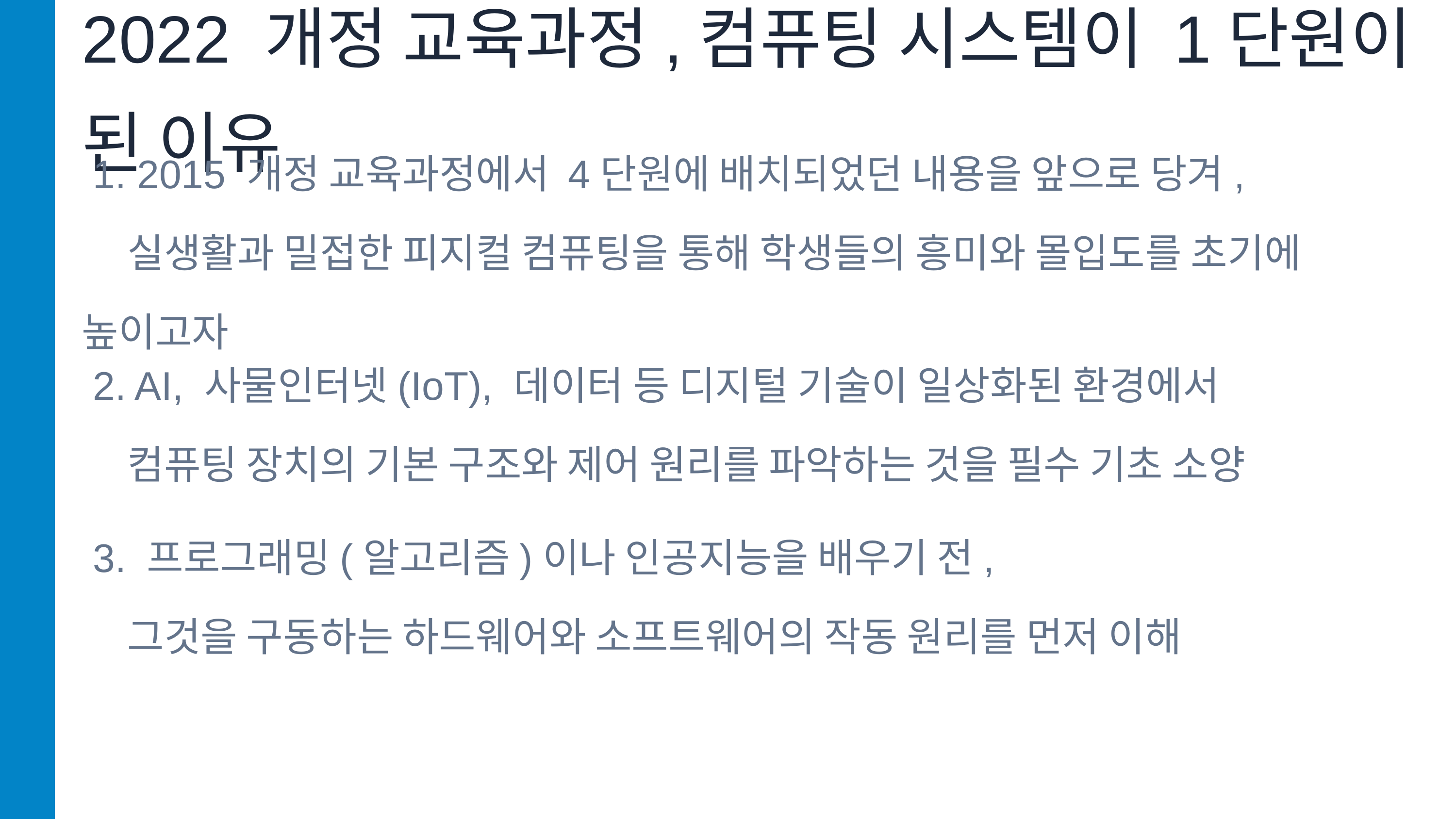

2022 개정 교육과정,컴퓨팅 시스템이 1단원이 된 이유

 1. 2015 개정 교육과정에서 4단원에 배치되었던 내용을 앞으로 당겨,
    실생활과 밀접한 피지컬 컴퓨팅을 통해 학생들의 흥미와 몰입도를 초기에 높이고자

 2. AI, 사물인터넷(IoT), 데이터 등 디지털 기술이 일상화된 환경에서
    컴퓨팅 장치의 기본 구조와 제어 원리를 파악하는 것을 필수 기초 소양

 3. 프로그래밍(알고리즘)이나 인공지능을 배우기 전,
    그것을 구동하는 하드웨어와 소프트웨어의 작동 원리를 먼저 이해